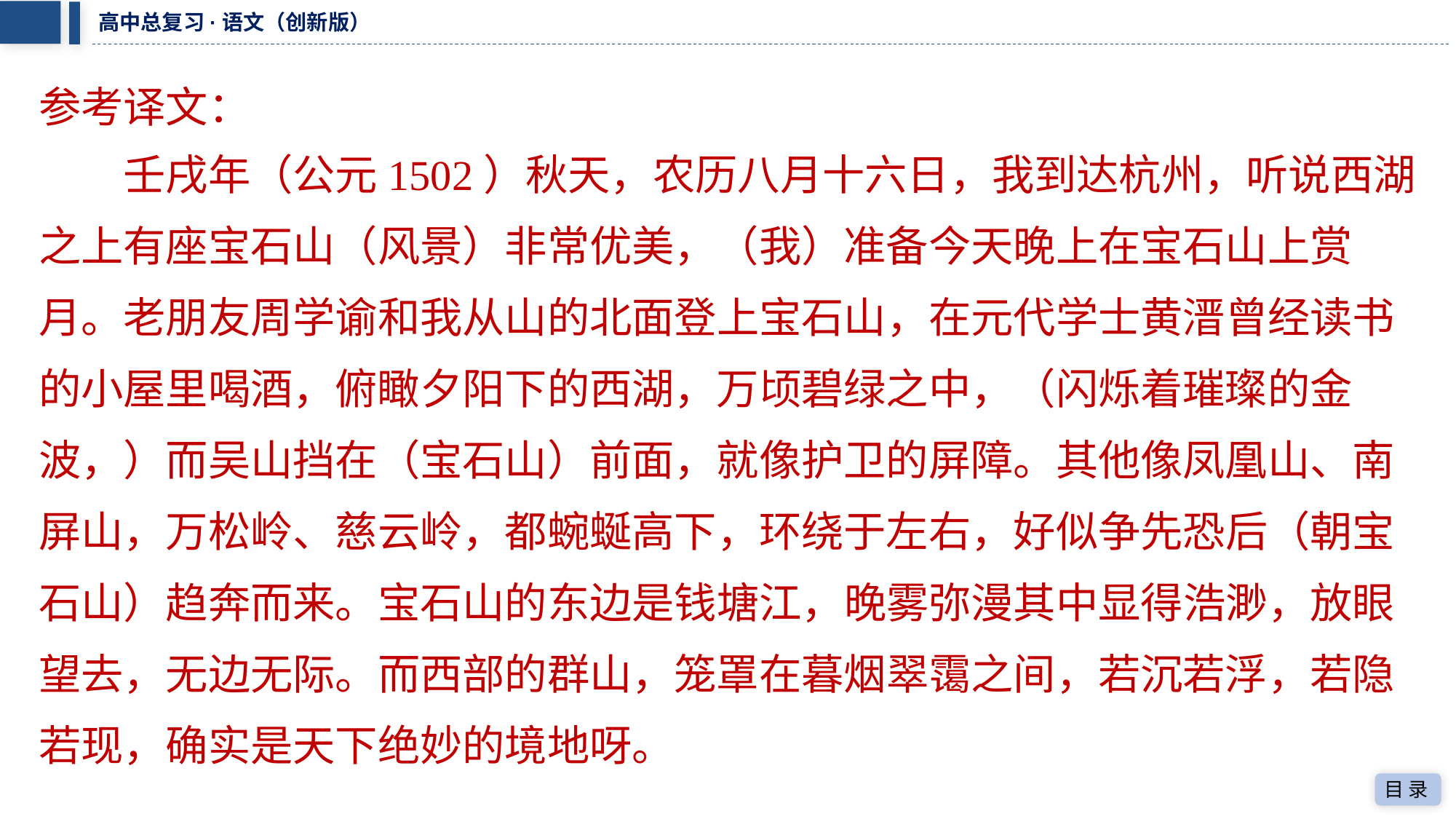

参考译文：
壬戌年（公元1502）秋天，农历八月十六日，我到达杭州，听说西湖
之上有座宝石山（风景）非常优美，（我）准备今天晚上在宝石山上赏
月。老朋友周学谕和我从山的北面登上宝石山，在元代学士黄溍曾经读书
的小屋里喝酒，俯瞰夕阳下的西湖，万顷碧绿之中，（闪烁着璀璨的金
波，）而吴山挡在（宝石山）前面，就像护卫的屏障。其他像凤凰山、南
屏山，万松岭、慈云岭，都蜿蜒高下，环绕于左右，好似争先恐后（朝宝
石山）趋奔而来。宝石山的东边是钱塘江，晚雾弥漫其中显得浩渺，放眼
望去，无边无际。而西部的群山，笼罩在暮烟翠霭之间，若沉若浮，若隐
若现，确实是天下绝妙的境地呀。